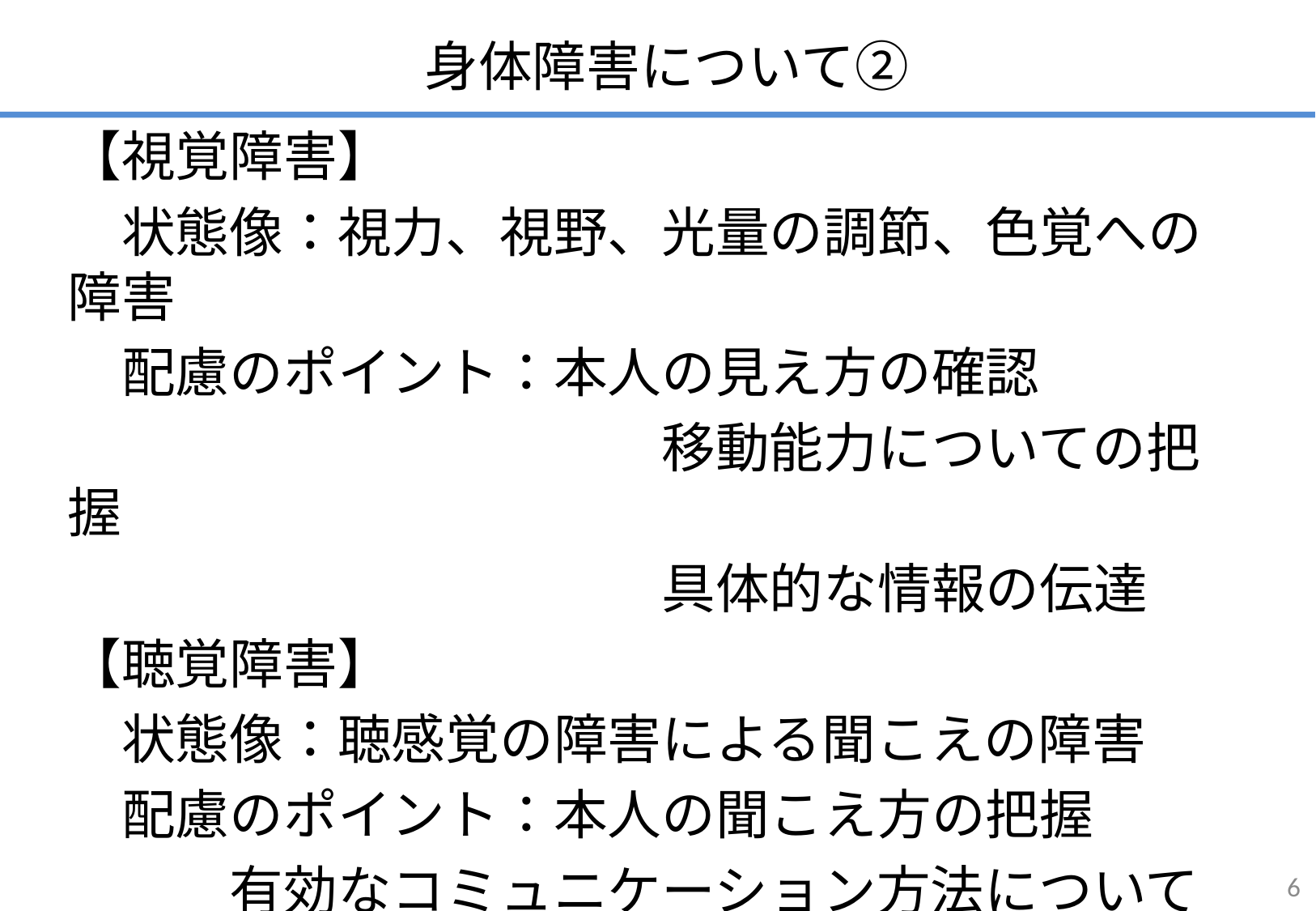

# 身体障害について②

【視覚障害】
　状態像：視力、視野、光量の調節、色覚への障害
　配慮のポイント：本人の見え方の確認
　　　　　　　　　　　移動能力についての把握
　　　　　　　　　　　具体的な情報の伝達
【聴覚障害】
　状態像：聴感覚の障害による聞こえの障害
　配慮のポイント：本人の聞こえ方の把握
　　　有効なコミュニケーション方法についての検討
　　　連絡体制の検討

6